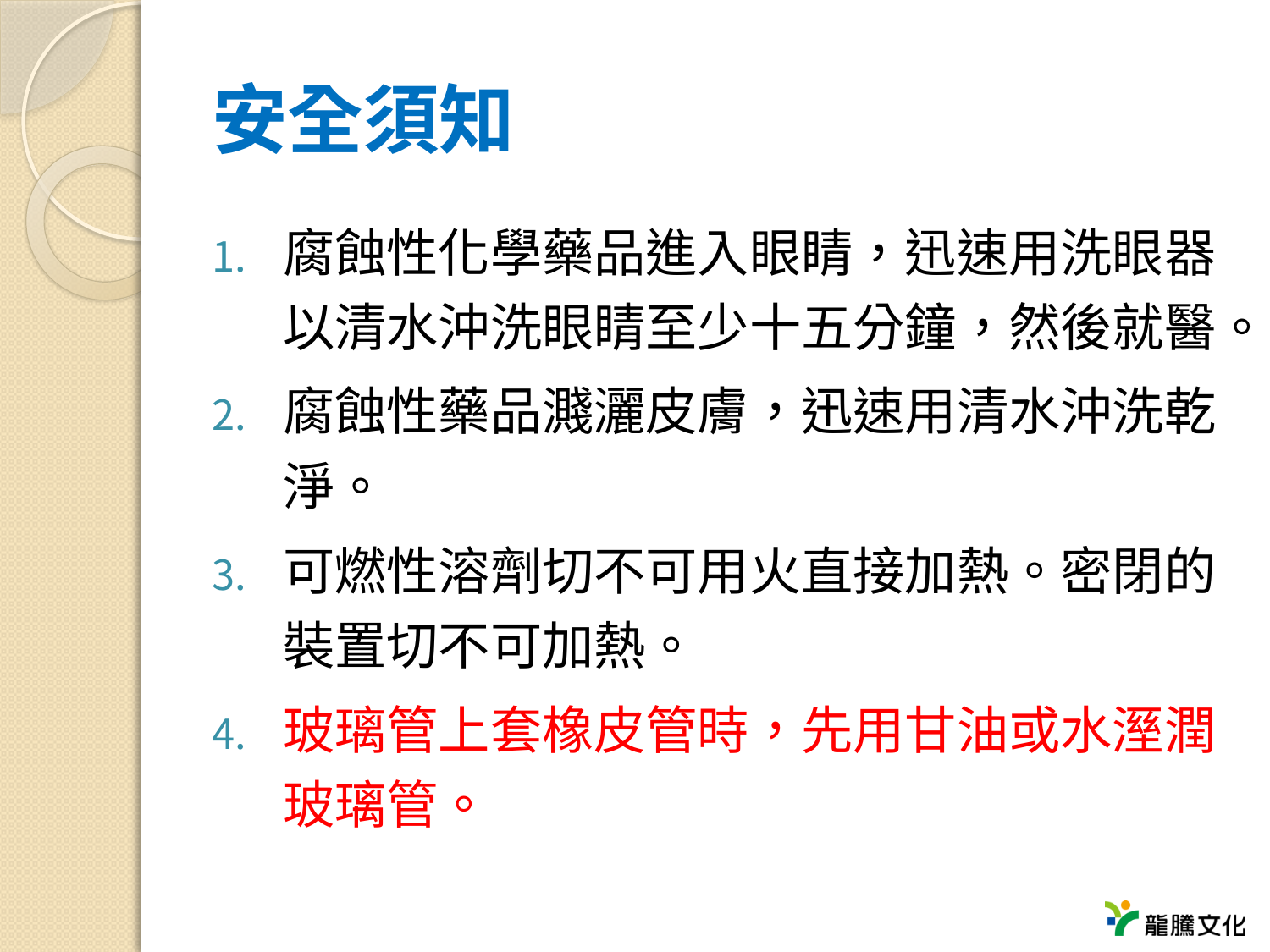

# 安全須知
腐蝕性化學藥品進入眼睛，迅速用洗眼器以清水沖洗眼睛至少十五分鐘，然後就醫。
腐蝕性藥品濺灑皮膚，迅速用清水沖洗乾淨。
可燃性溶劑切不可用火直接加熱。密閉的裝置切不可加熱。
玻璃管上套橡皮管時，先用甘油或水溼潤玻璃管。